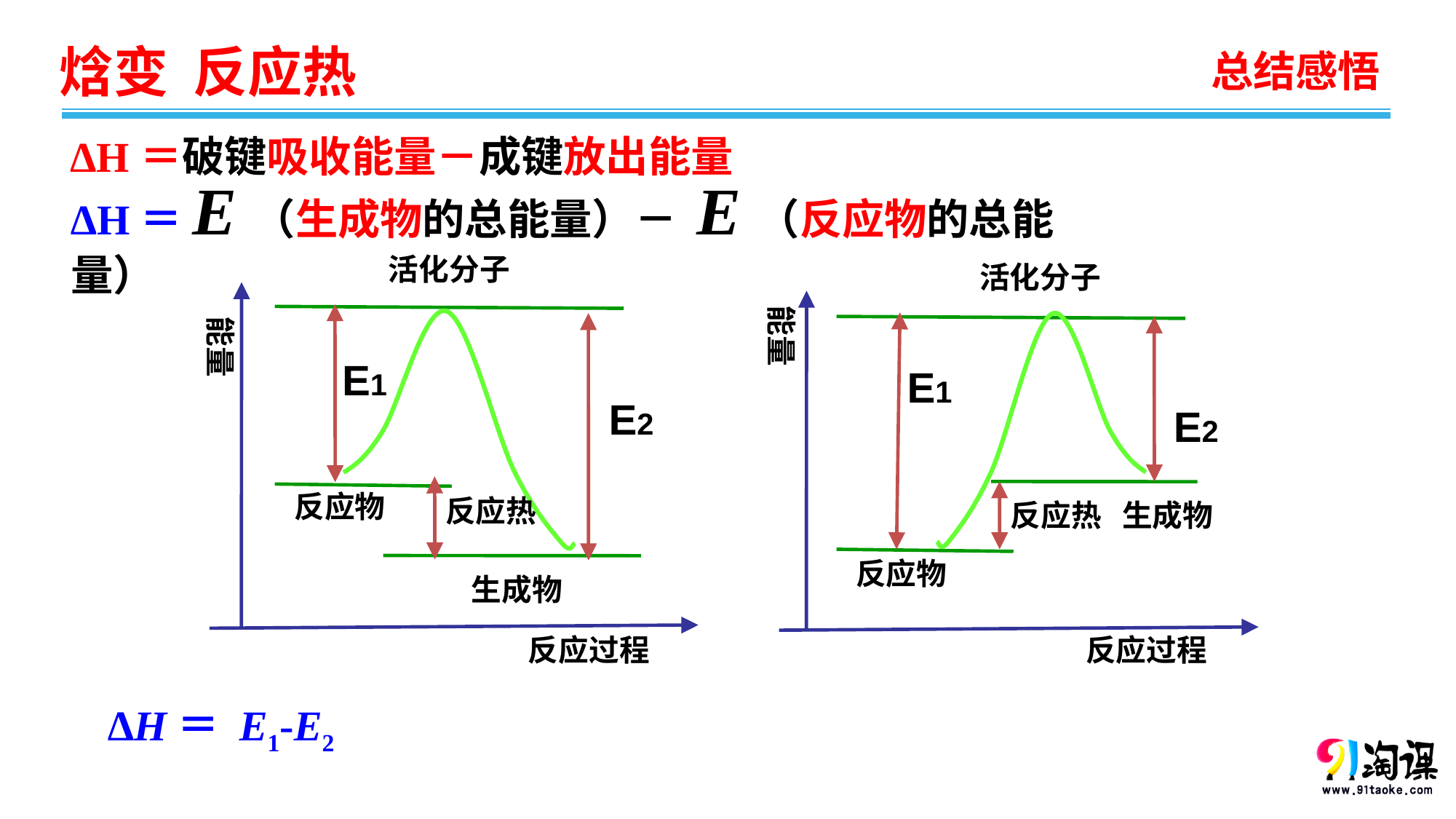

总结感悟
ΔH＝破键吸收能量－成键放出能量
∆H＝E（生成物的总能量）－ E（反应物的总能量）
活化分子

能量

E1

E2

反应物

反应热

生成物
反应过程
活化分子

E1

E2

反应热
生成物

反应物
反应过程

能量
∆H＝ E1-E2